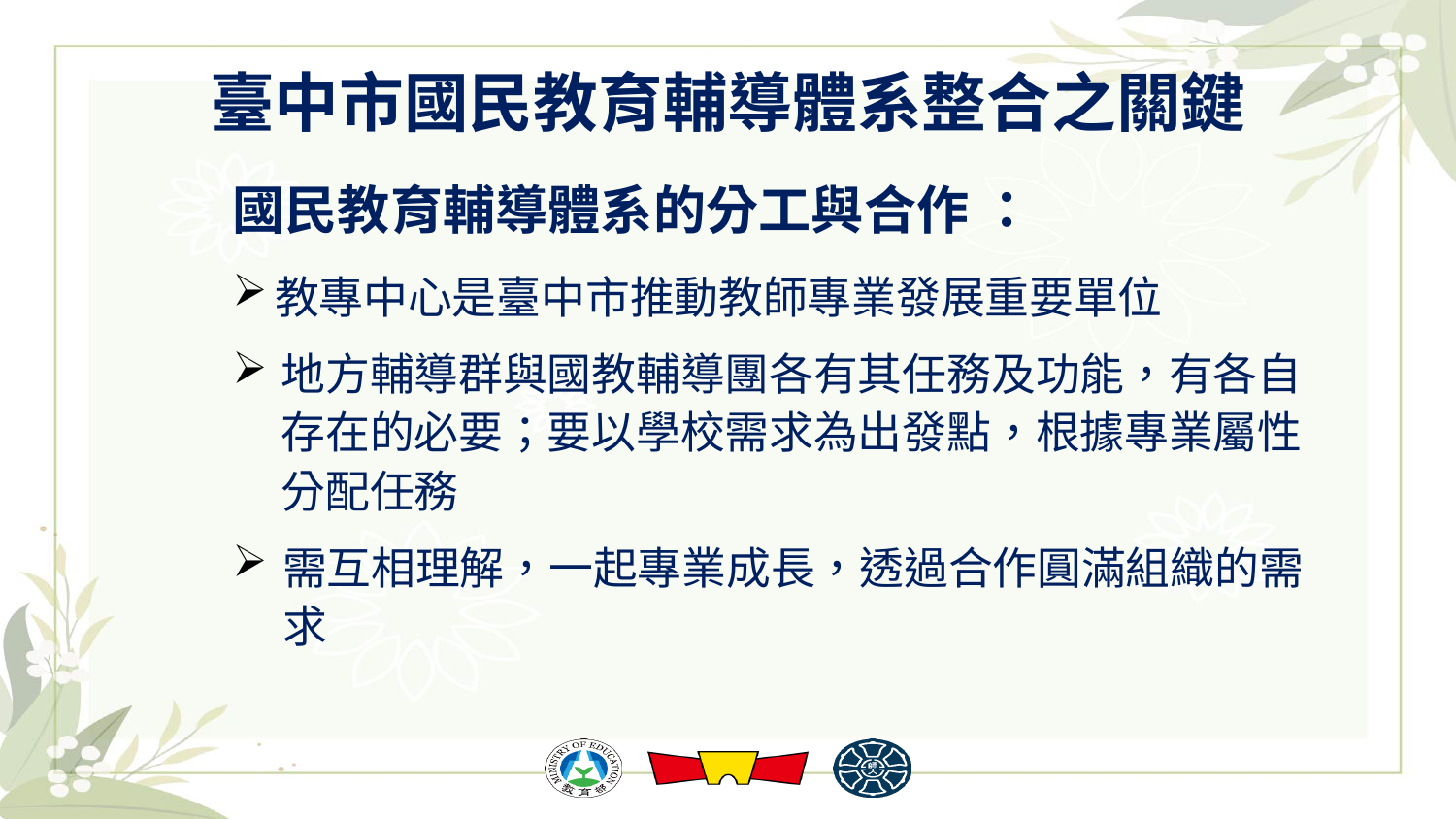

# 臺中市國民教育輔導體系整合之關鍵
國民教育輔導體系的分工與合作 ：
教專中心是臺中市推動教師專業發展重要單位
地方輔導群與國教輔導團各有其任務及功能，有各自存在的必要；要以學校需求為出發點，根據專業屬性分配任務
需互相理解，一起專業成長，透過合作圓滿組織的需求